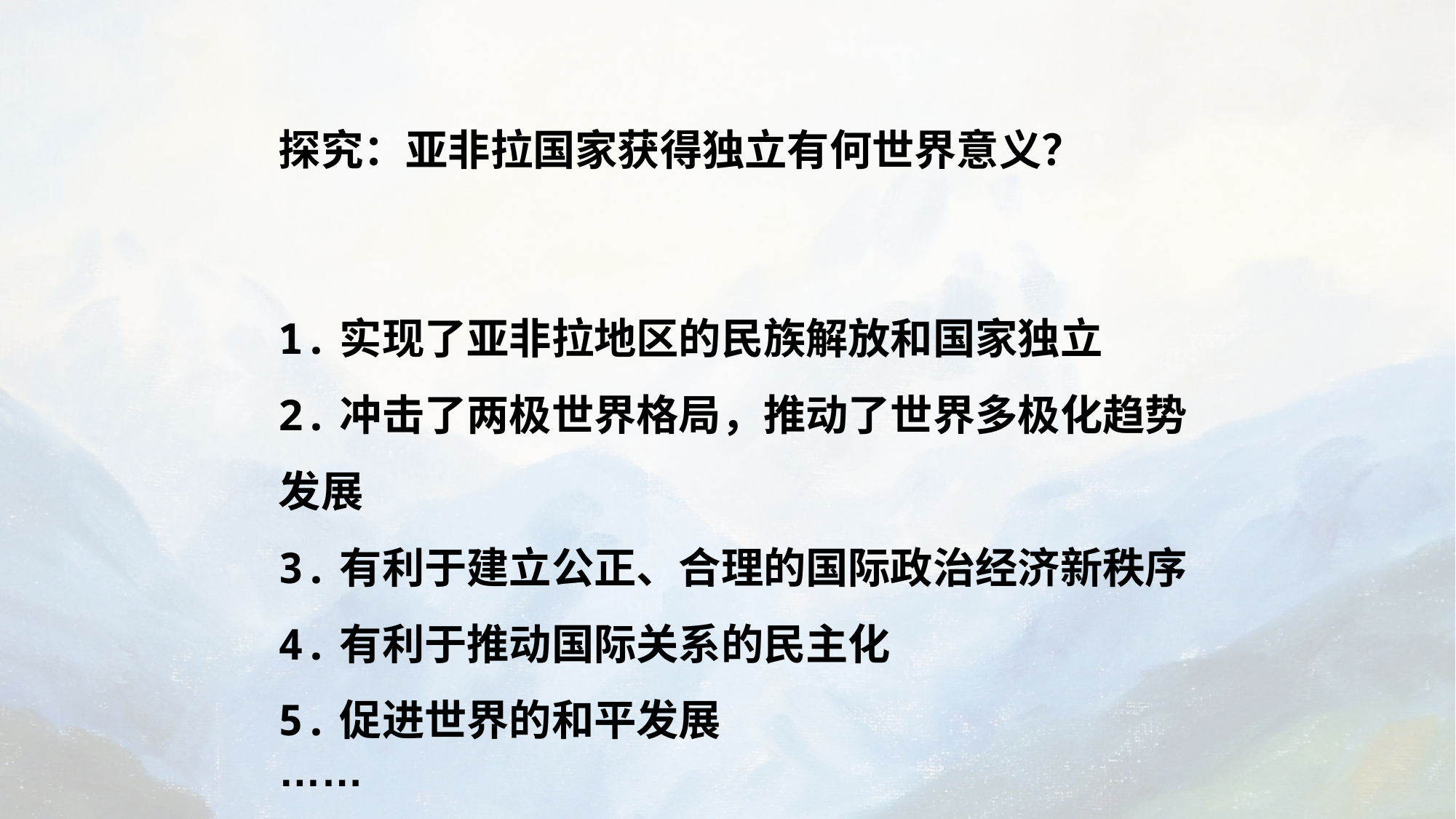

探究：亚非拉国家获得独立有何世界意义？
1.实现了亚非拉地区的民族解放和国家独立
2.冲击了两极世界格局，推动了世界多极化趋势发展
3.有利于建立公正、合理的国际政治经济新秩序
4.有利于推动国际关系的民主化
5.促进世界的和平发展
……